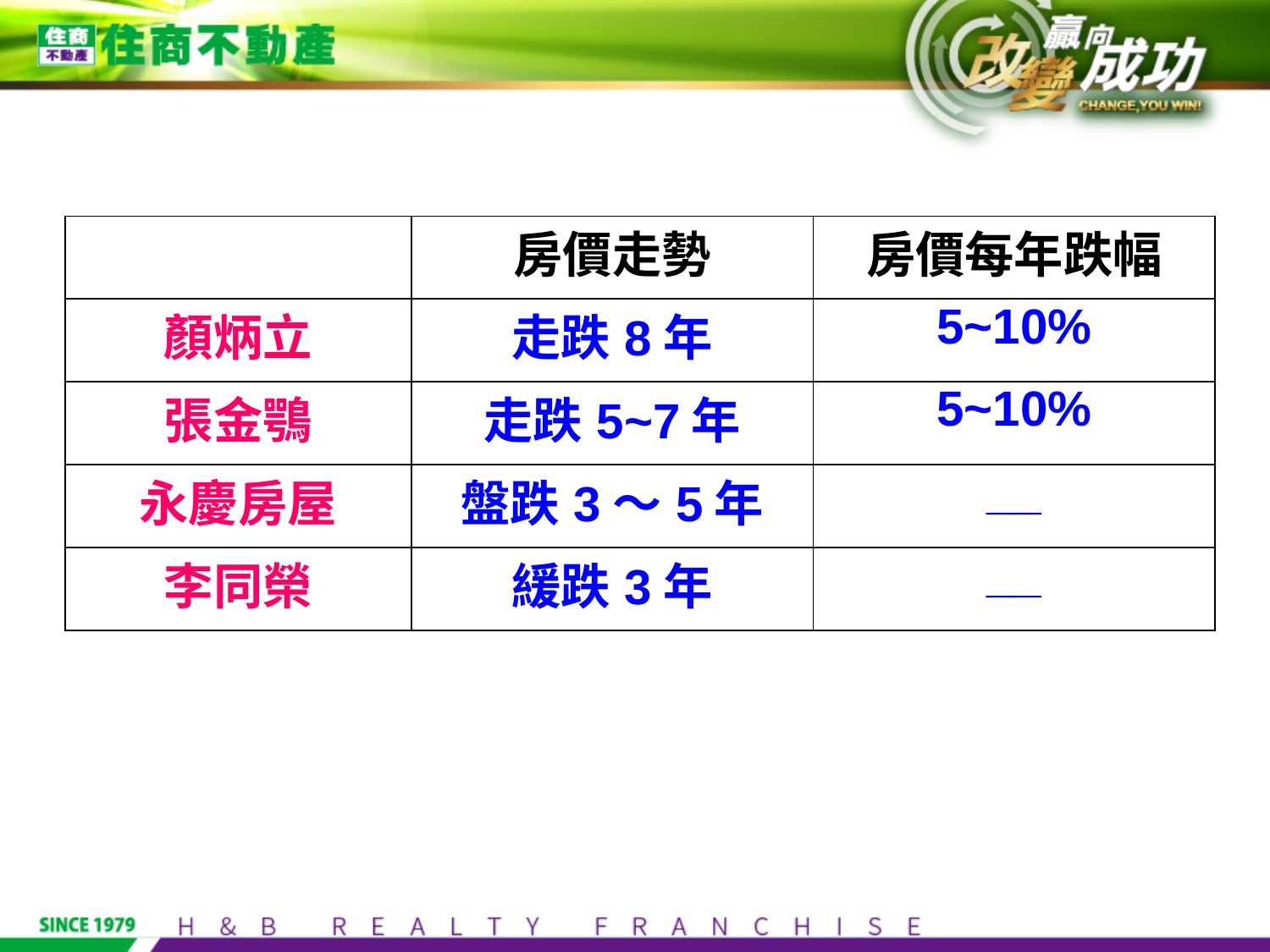

|  | 房價走勢 | 房價每年跌幅 |
| --- | --- | --- |
| 顏炳立 | 走跌8年 | 5~10% |
| 張金鶚 | 走跌5~7年 | 5~10% |
| 永慶房屋 | 盤跌3～5年 | \_\_ |
| 李同榮 | 緩跌3年 | \_\_ |